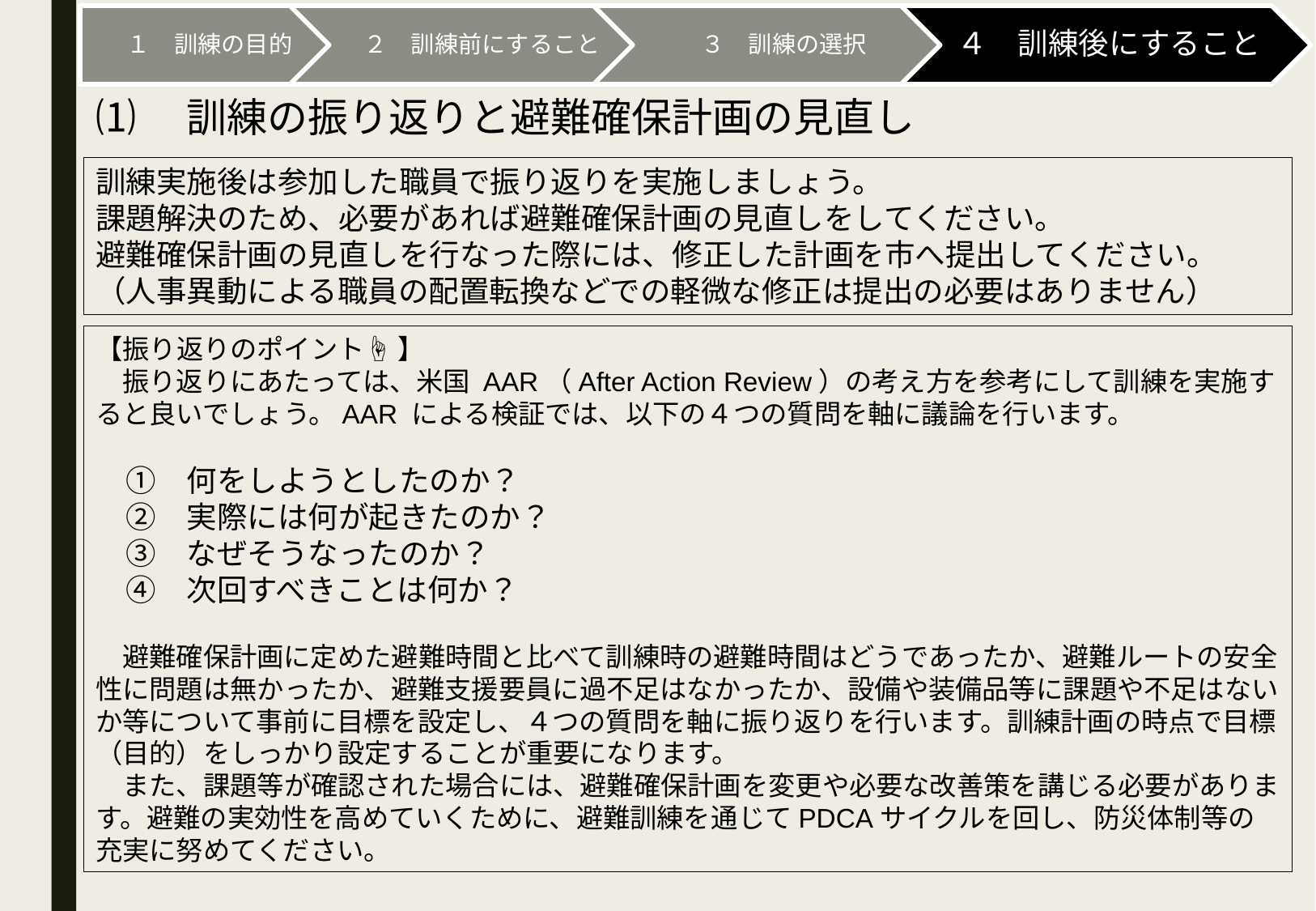

１　訓練の目的
２　訓練前にすること
３　訓練の選択
４　訓練後にすること
⑴　訓練の振り返りと避難確保計画の見直し
訓練実施後は参加した職員で振り返りを実施しましょう。
課題解決のため、必要があれば避難確保計画の見直しをしてください。
避難確保計画の見直しを行なった際には、修正した計画を市へ提出してください。
（人事異動による職員の配置転換などでの軽微な修正は提出の必要はありません）
【振り返りのポイント☝ 】
　振り返りにあたっては、米国 AAR（After Action Review）の考え方を参考にして訓練を実施すると良いでしょう。AAR による検証では、以下の４つの質問を軸に議論を行います。

　①　何をしようとしたのか？
　②　実際には何が起きたのか？
　③　なぜそうなったのか？
　④　次回すべきことは何か？

　避難確保計画に定めた避難時間と比べて訓練時の避難時間はどうであったか、避難ルートの安全性に問題は無かったか、避難支援要員に過不足はなかったか、設備や装備品等に課題や不足はないか等について事前に目標を設定し、４つの質問を軸に振り返りを行います。訓練計画の時点で目標（目的）をしっかり設定することが重要になります。
　また、課題等が確認された場合には、避難確保計画を変更や必要な改善策を講じる必要があります。避難の実効性を高めていくために、避難訓練を通じてPDCAサイクルを回し、防災体制等の充実に努めてください。